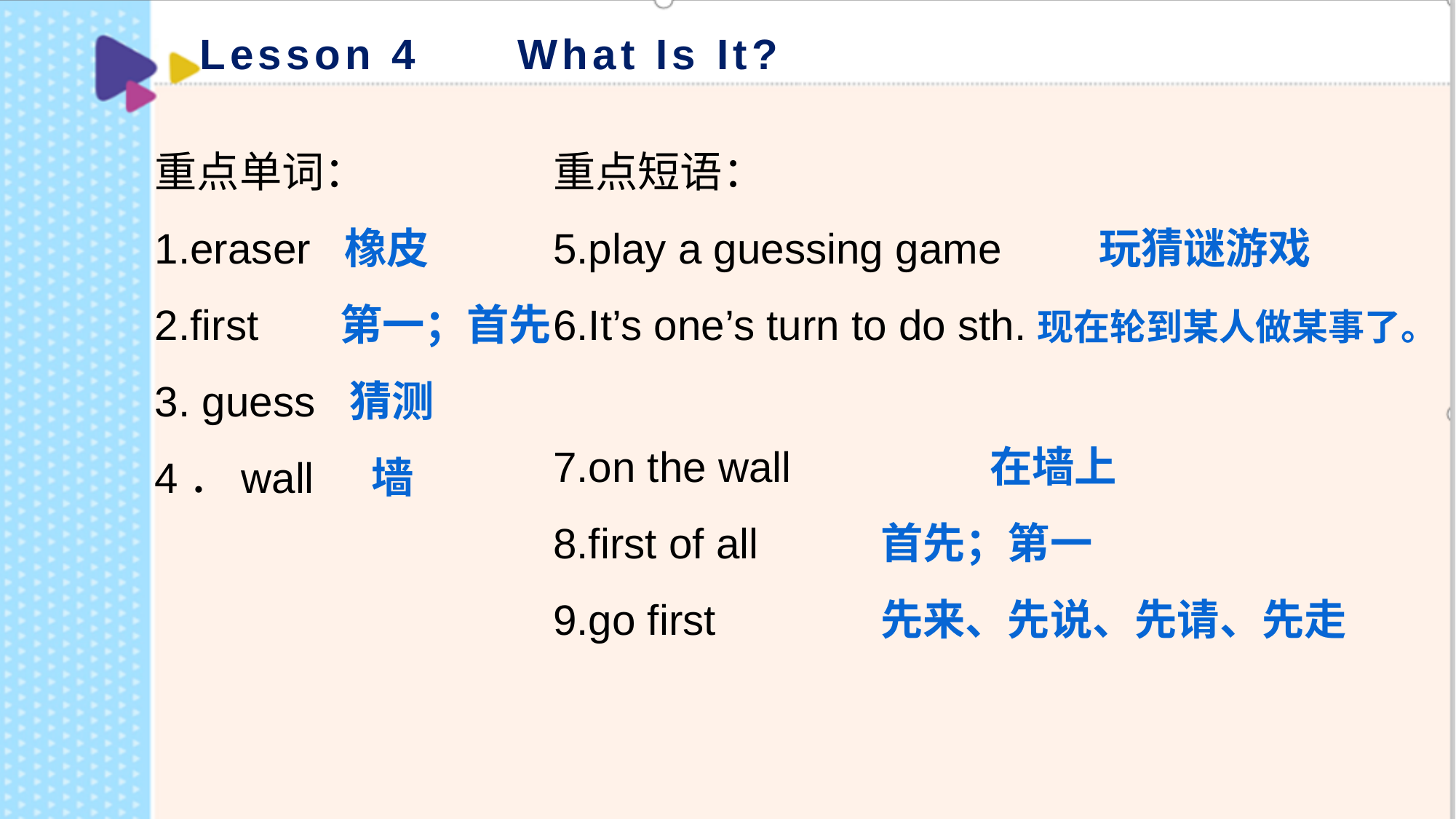

Lesson 4      What Is It?
重点单词：
1.eraser  橡皮
2.first      第一；首先
3. guess  猜测
4．wall    墙
重点短语：
5.play a guessing game	玩猜谜游戏
6.It’s one’s turn to do sth.现在轮到某人做某事了。
7.on the wall		在墙上
8.first of all		首先；第一
9.go first		先来、先说、先请、先走